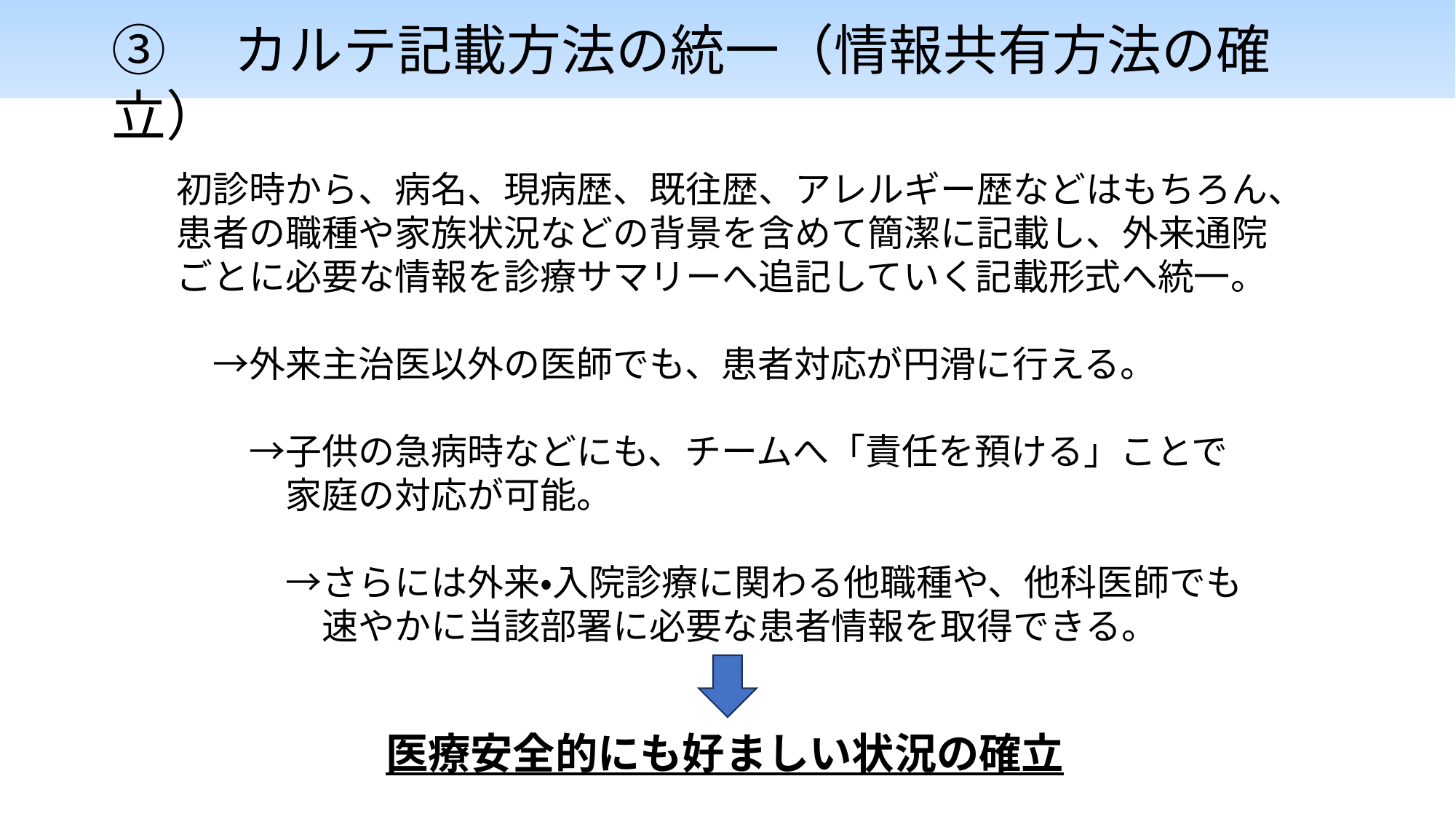

③　カルテ記載方法の統一（情報共有方法の確立）
初診時から、病名、現病歴、既往歴、アレルギー歴などはもちろん、患者の職種や家族状況などの背景を含めて簡潔に記載し、外来通院ごとに必要な情報を診療サマリーへ追記していく記載形式へ統一。

　→外来主治医以外の医師でも、患者対応が円滑に行える。

　　→子供の急病時などにも、チームへ「責任を預ける」ことで
　　　家庭の対応が可能。

　　　→さらには外来・入院診療に関わる他職種や、他科医師でも
　　　　速やかに当該部署に必要な患者情報を取得できる。

医療安全的にも好ましい状況の確立